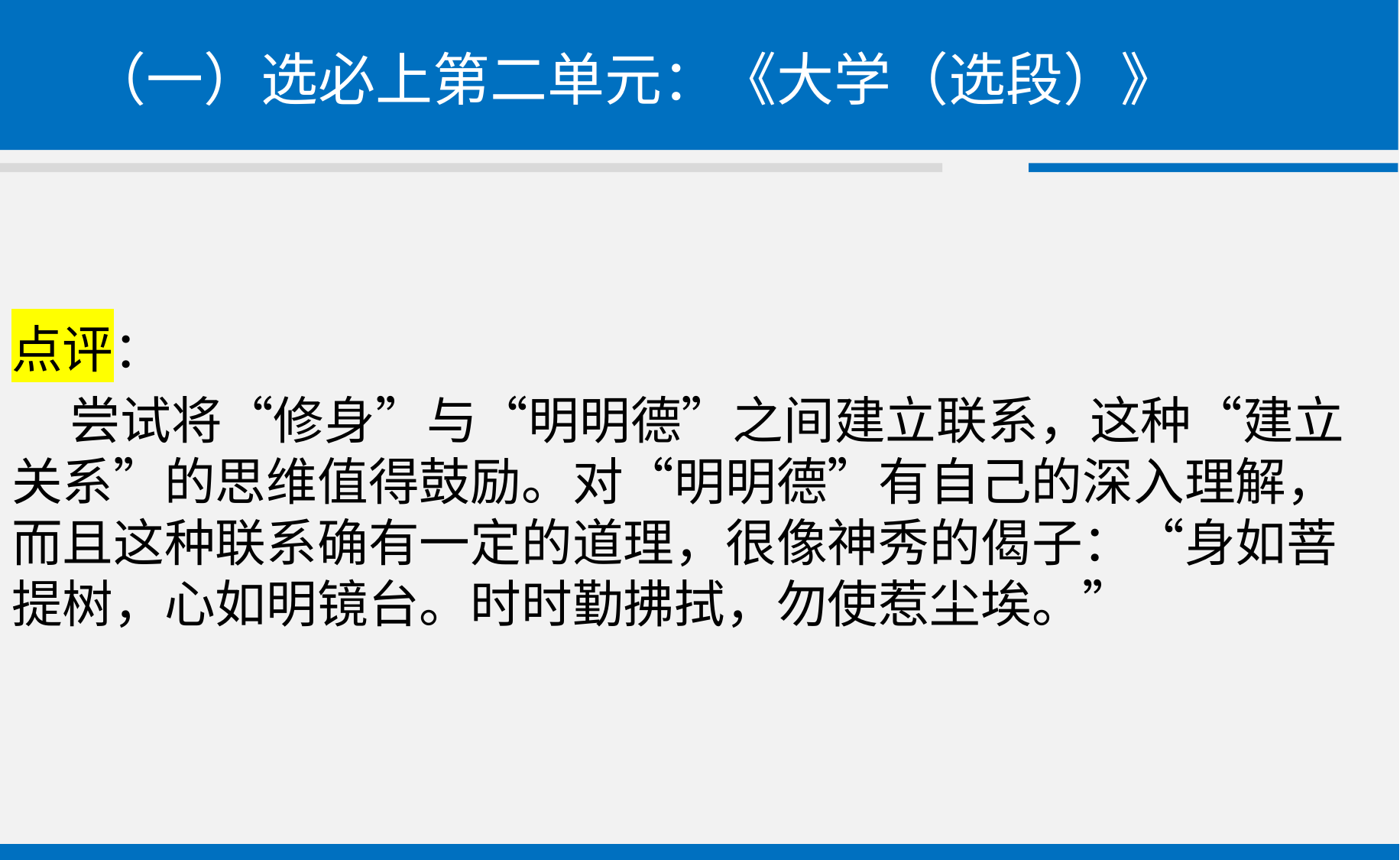

# （一）选必上第二单元：《大学（选段）》

点评：
    尝试将“修身”与“明明德”之间建立联系，这种“建立关系”的思维值得鼓励。对“明明德”有自己的深入理解，而且这种联系确有一定的道理，很像神秀的偈子：“身如菩提树，心如明镜台。时时勤拂拭，勿使惹尘埃。”